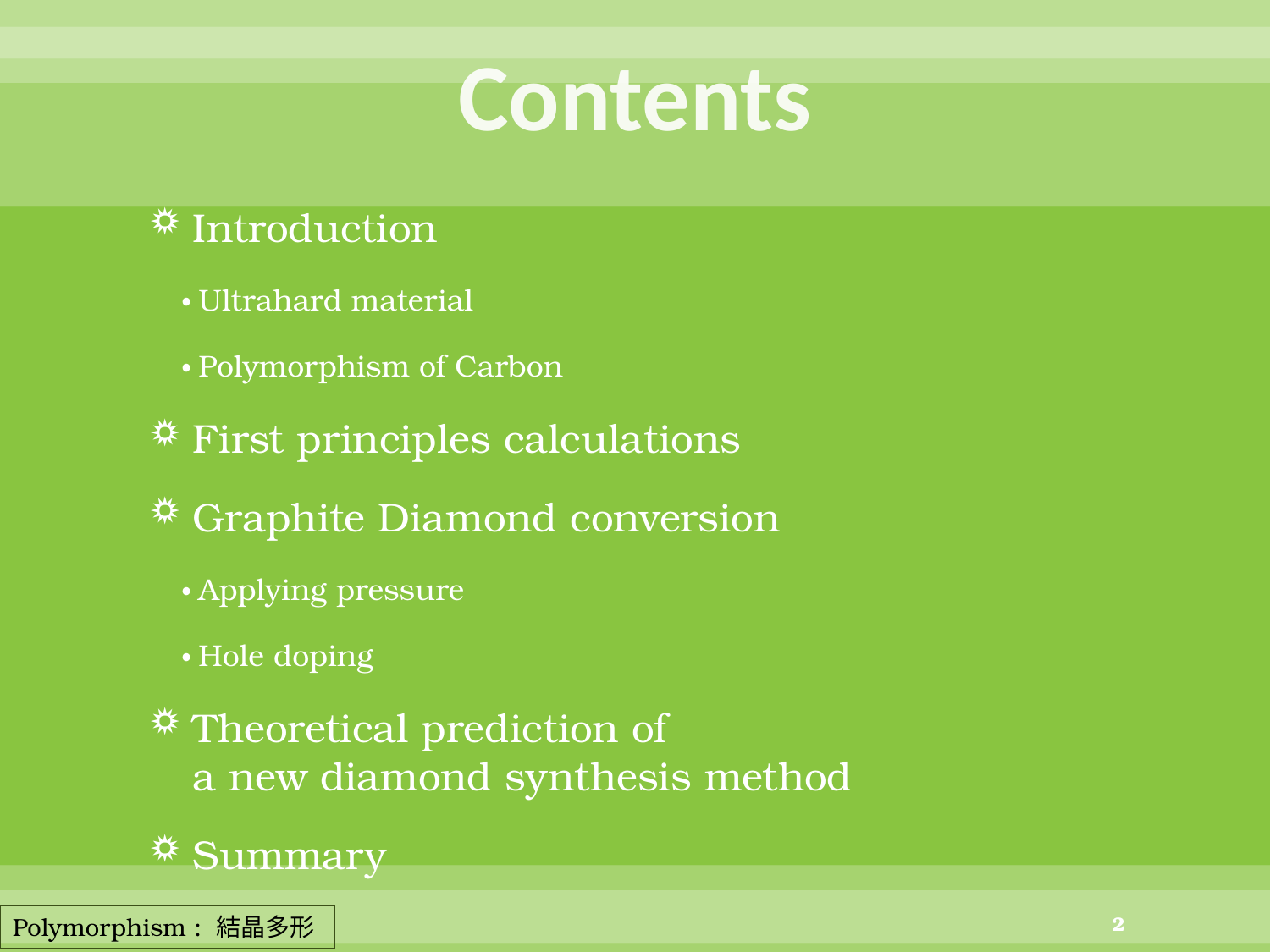

# Contents
Introduction
    ・Ultrahard material
    ・Polymorphism of Carbon
First principles calculations
Graphite Diamond conversion
    ・Applying pressure
    ・Hole doping
Theoretical prediction of
a new diamond synthesis method
Summary

Polymorphism : 結晶多形
2